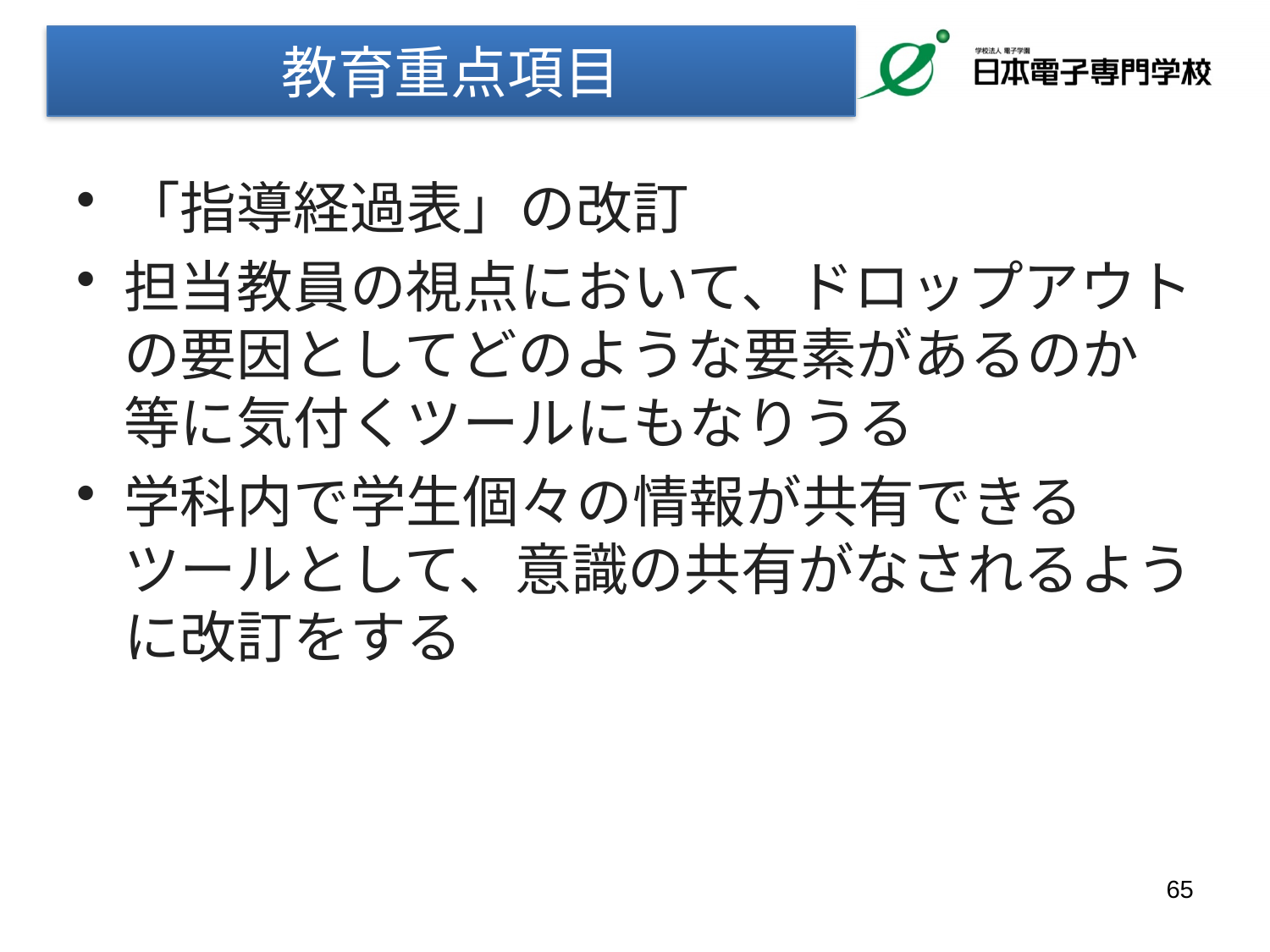

教育重点項目
「指導経過表」の改訂
担当教員の視点において、ドロップアウトの要因としてどのような要素があるのか等に気付くツールにもなりうる
学科内で学生個々の情報が共有できるツールとして、意識の共有がなされるように改訂をする
65